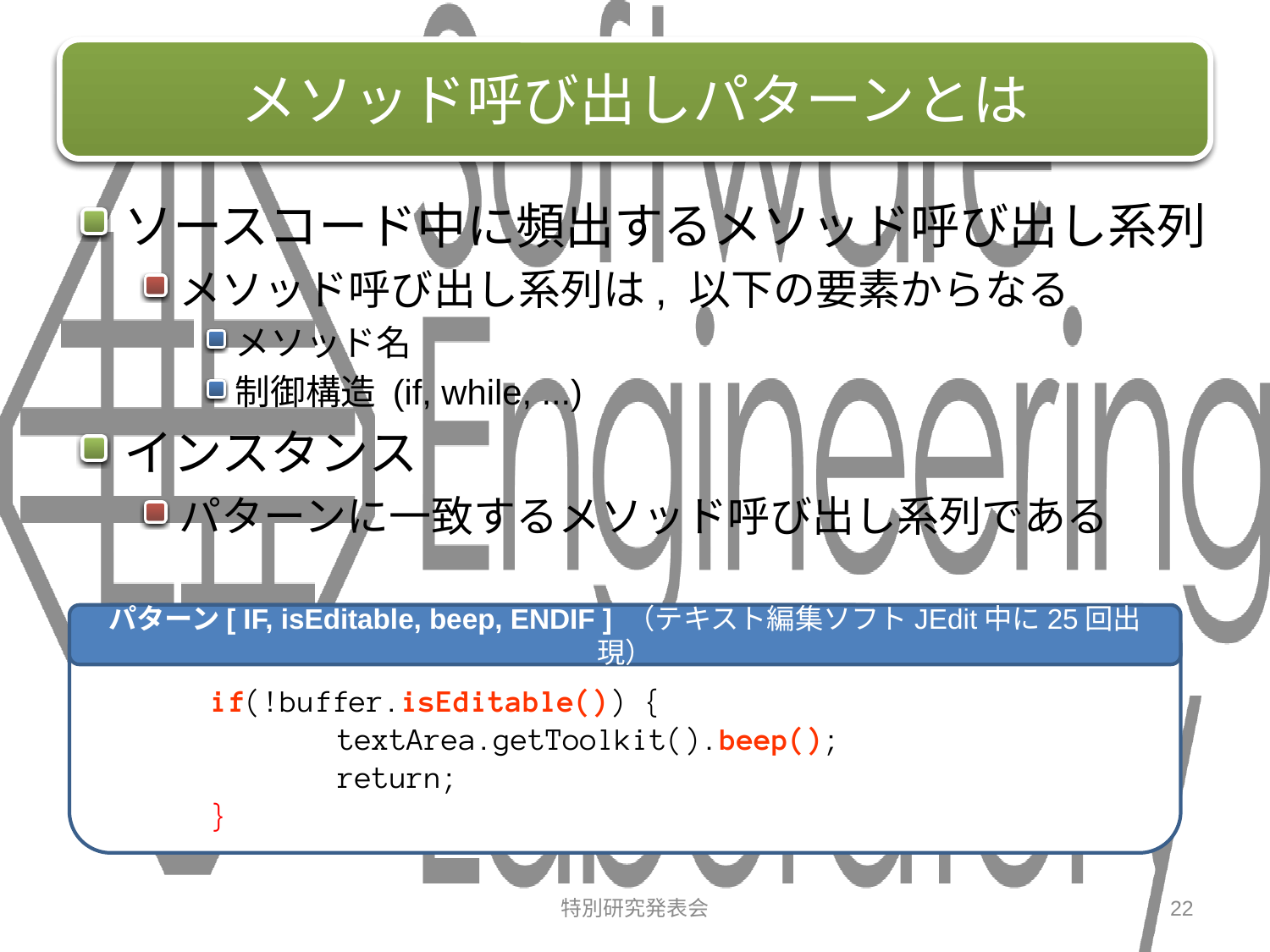

# メソッド呼び出しパターンとは
ソースコード中に頻出するメソッド呼び出し系列
メソッド呼び出し系列は, 以下の要素からなる
メソッド名
制御構造 (if, while, ...)
インスタンス
パターンに一致するメソッド呼び出し系列である

パターン[ IF, isEditable, beep, ENDIF ] （テキスト編集ソフトJEdit中に25回出現）
if(!buffer.isEditable()) {
	textArea.getToolkit().beep();
	return;
}
特別研究発表会
22